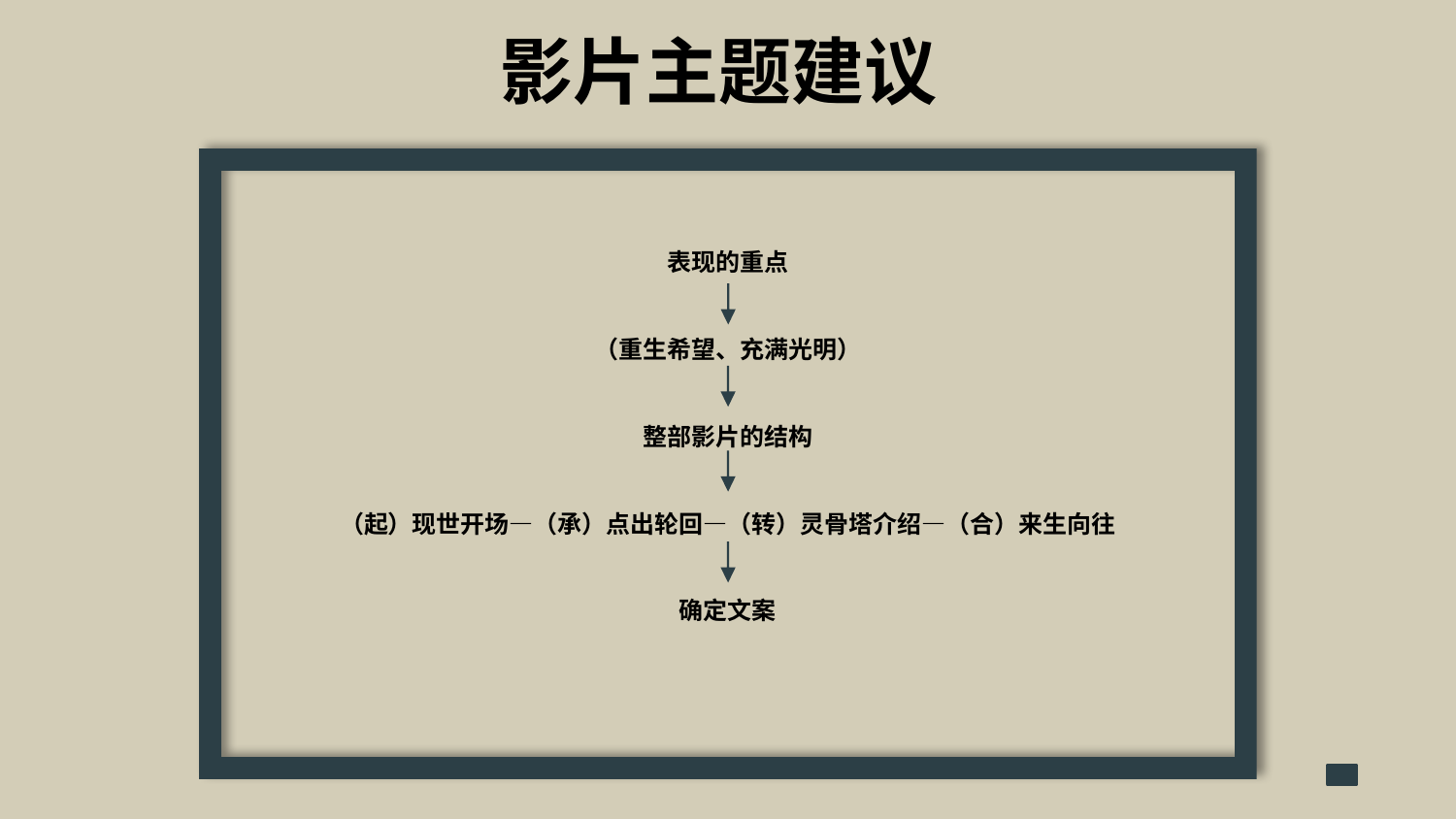

影片主题建议

表现的重点

（重生希望、充满光明）

整部影片的结构

（起）现世开场—（承）点出轮回—（转）灵骨塔介绍—（合）来生向往

确定文案